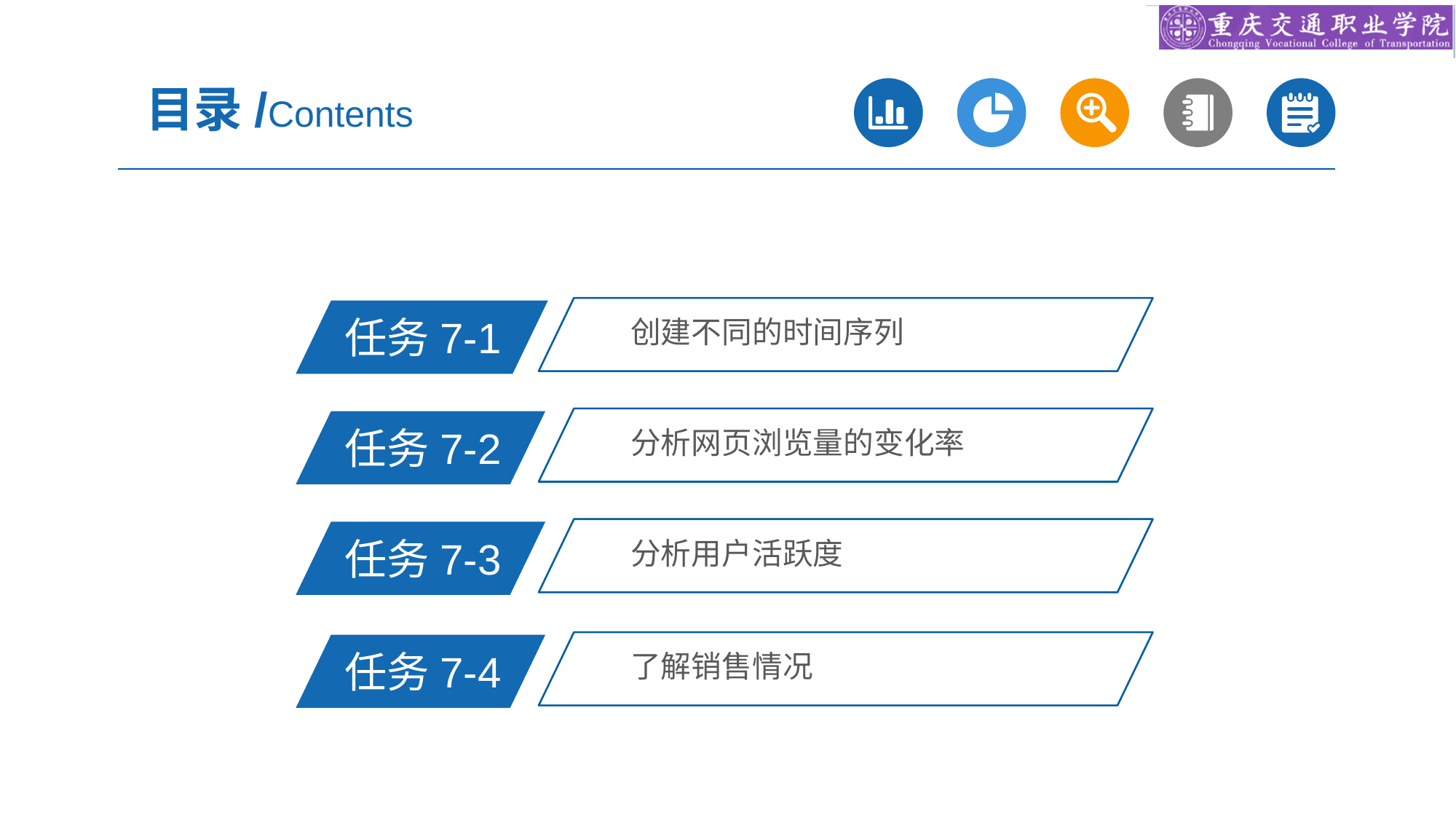

目录/Contents

创建不同的时间序列

任务7-1

分析网页浏览量的变化率

任务7-2

分析用户活跃度

任务7-3

了解销售情况

任务7-4